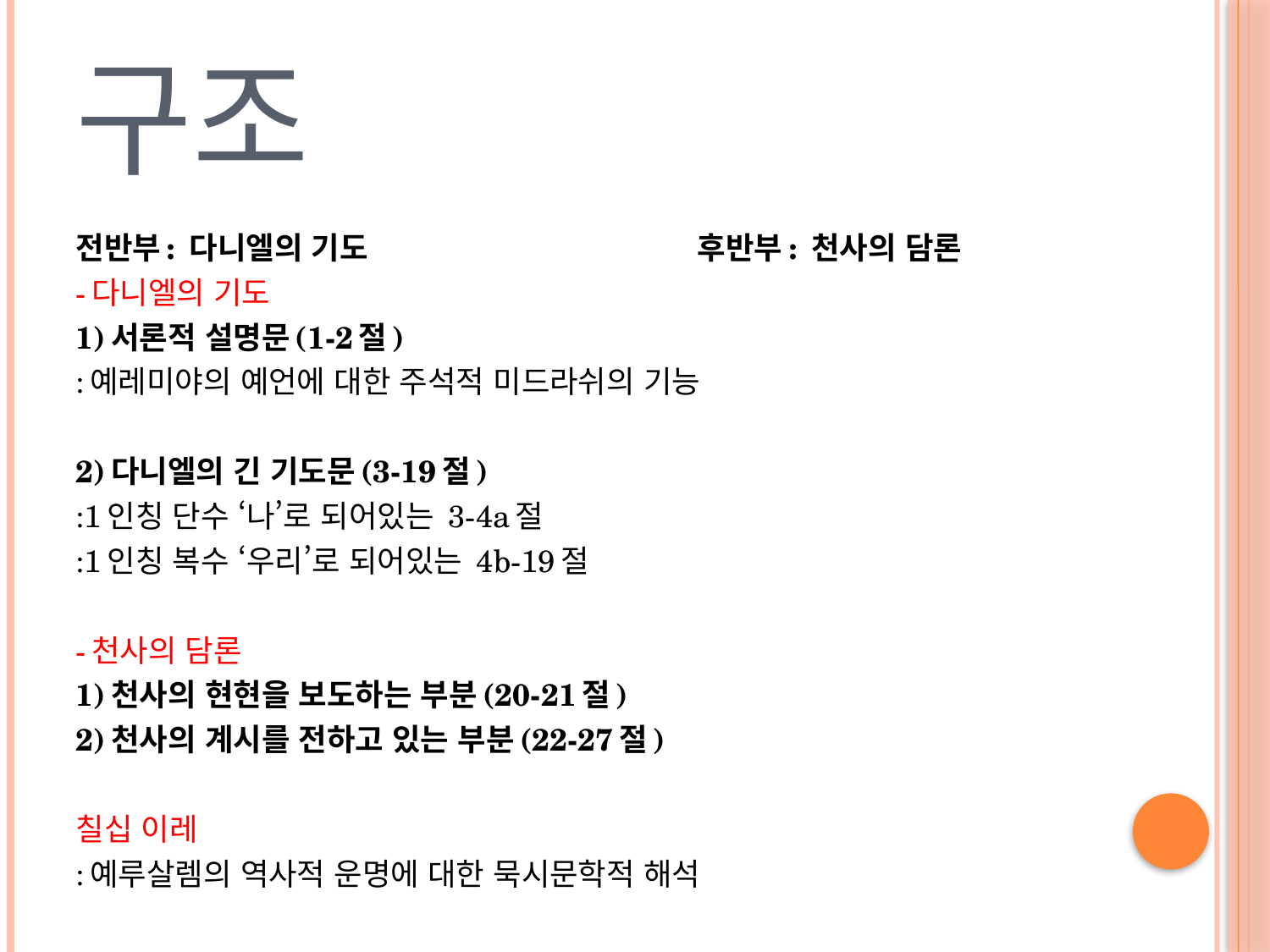

# 구조
전반부: 다니엘의 기도                                      후반부: 천사의 담론
-다니엘의 기도
1)서론적 설명문(1-2절)
:예레미야의 예언에 대한 주석적 미드라쉬의 기능

2)다니엘의 긴 기도문(3-19절)
:1인칭 단수 ‘나’로 되어있는 3-4a절
:1인칭 복수 ‘우리’로 되어있는 4b-19절

-천사의 담론
1)천사의 현현을 보도하는 부분(20-21절)
2)천사의 계시를 전하고 있는 부분(22-27절)

칠십 이레
:예루살렘의 역사적 운명에 대한 묵시문학적 해석